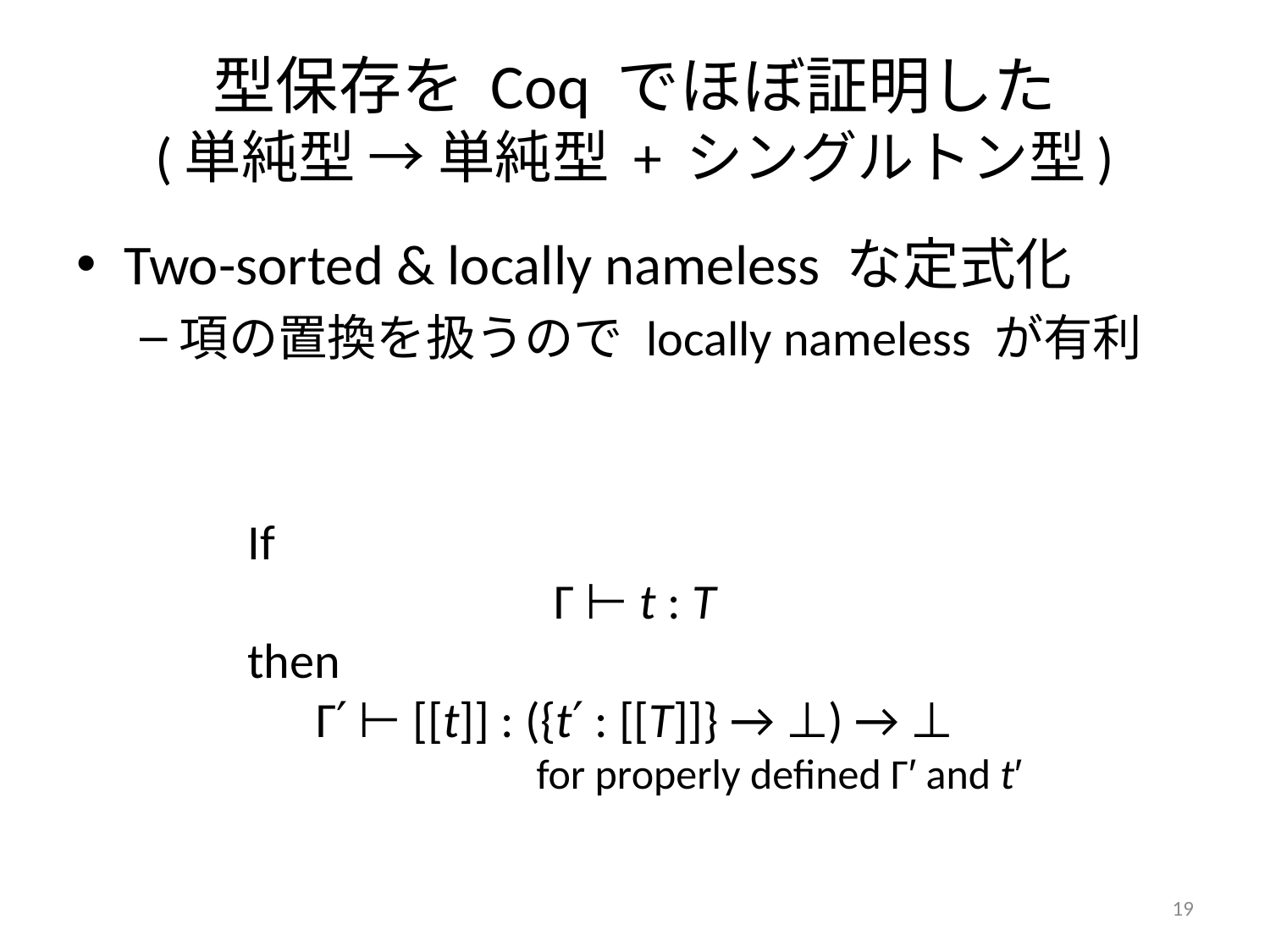

# 型保存を Coq でほぼ証明した (単純型 → 単純型 + シングルトン型)
Two-sorted & locally nameless な定式化
項の置換を扱うので locally nameless が有利
If
Γ ⊢ t : T
then
Γ′ ⊢ [[t]] : ({t′ : [[T]]} → ⊥) → ⊥
for properly defined Γ′ and t′
19